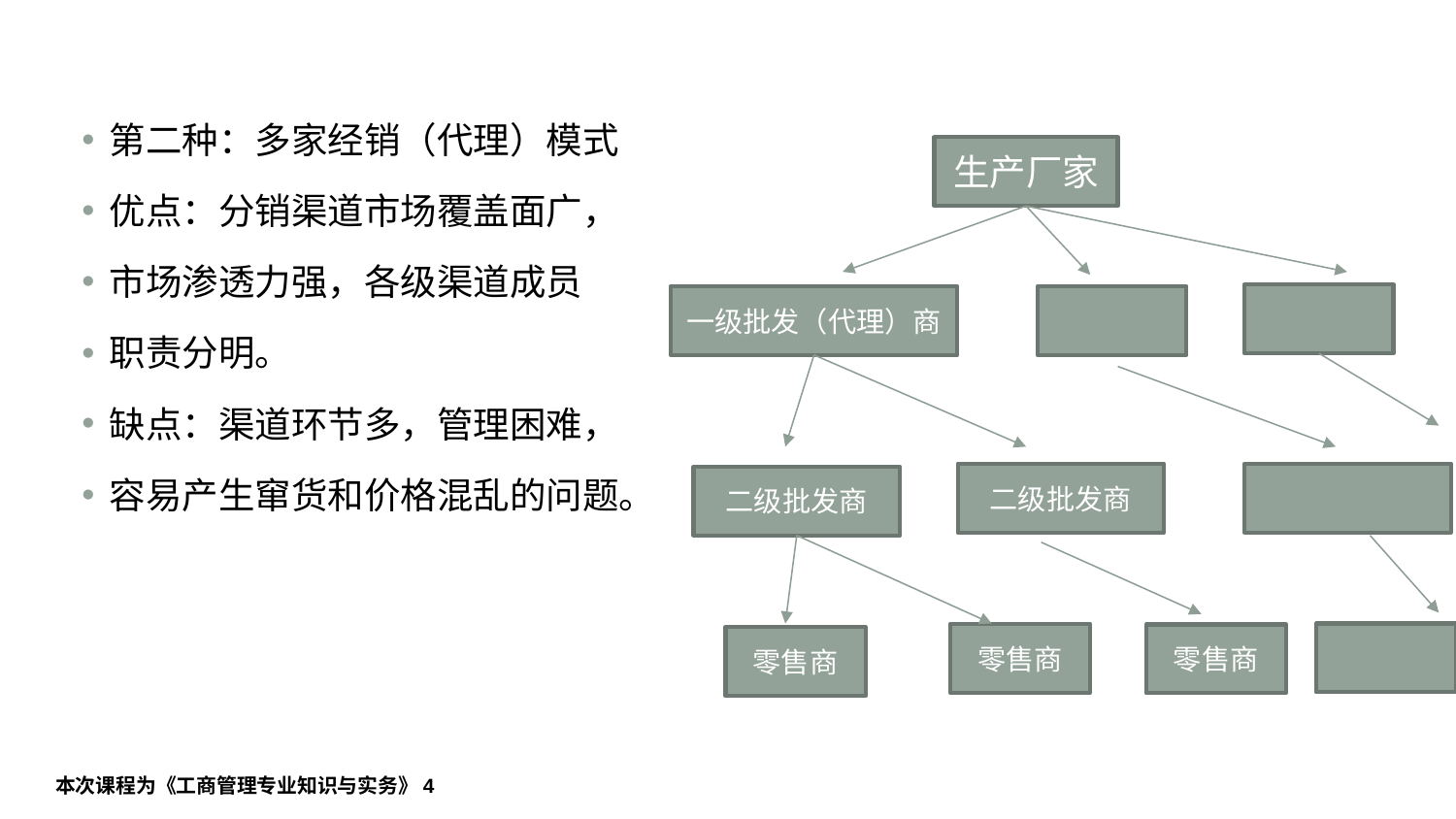

#
第二种：多家经销（代理）模式
优点：分销渠道市场覆盖面广，
市场渗透力强，各级渠道成员
职责分明。
缺点：渠道环节多，管理困难，
容易产生窜货和价格混乱的问题。

生产厂家

一级批发（代理）商

二级批发商

二级批发商

零售商
零售商
零售商